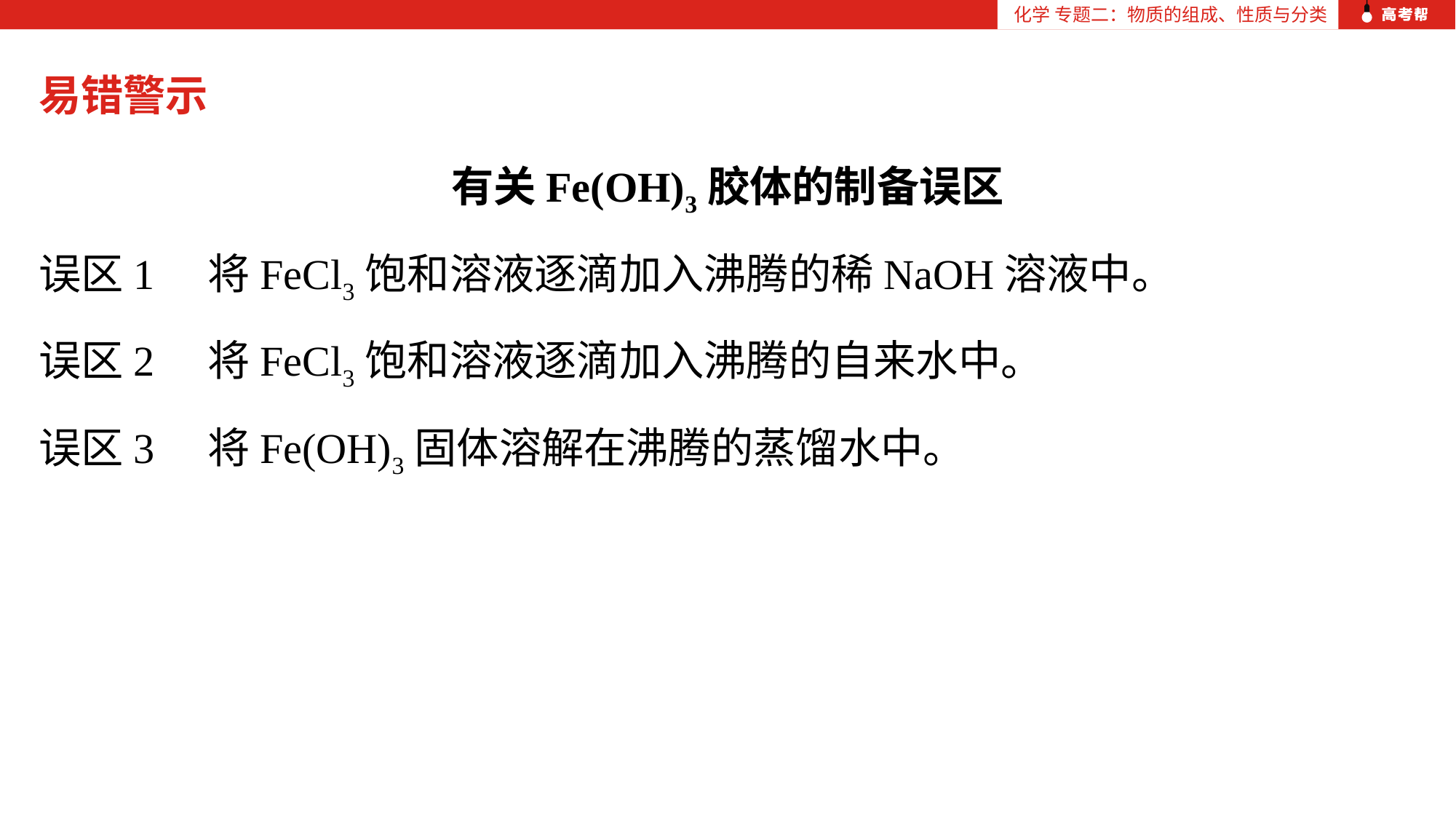

化学 专题二：物质的组成、性质与分类

易错警示
有关Fe(OH)3胶体的制备误区
误区1　将FeCl3饱和溶液逐滴加入沸腾的稀NaOH溶液中。
误区2　将FeCl3饱和溶液逐滴加入沸腾的自来水中。
误区3　将Fe(OH)3固体溶解在沸腾的蒸馏水中。